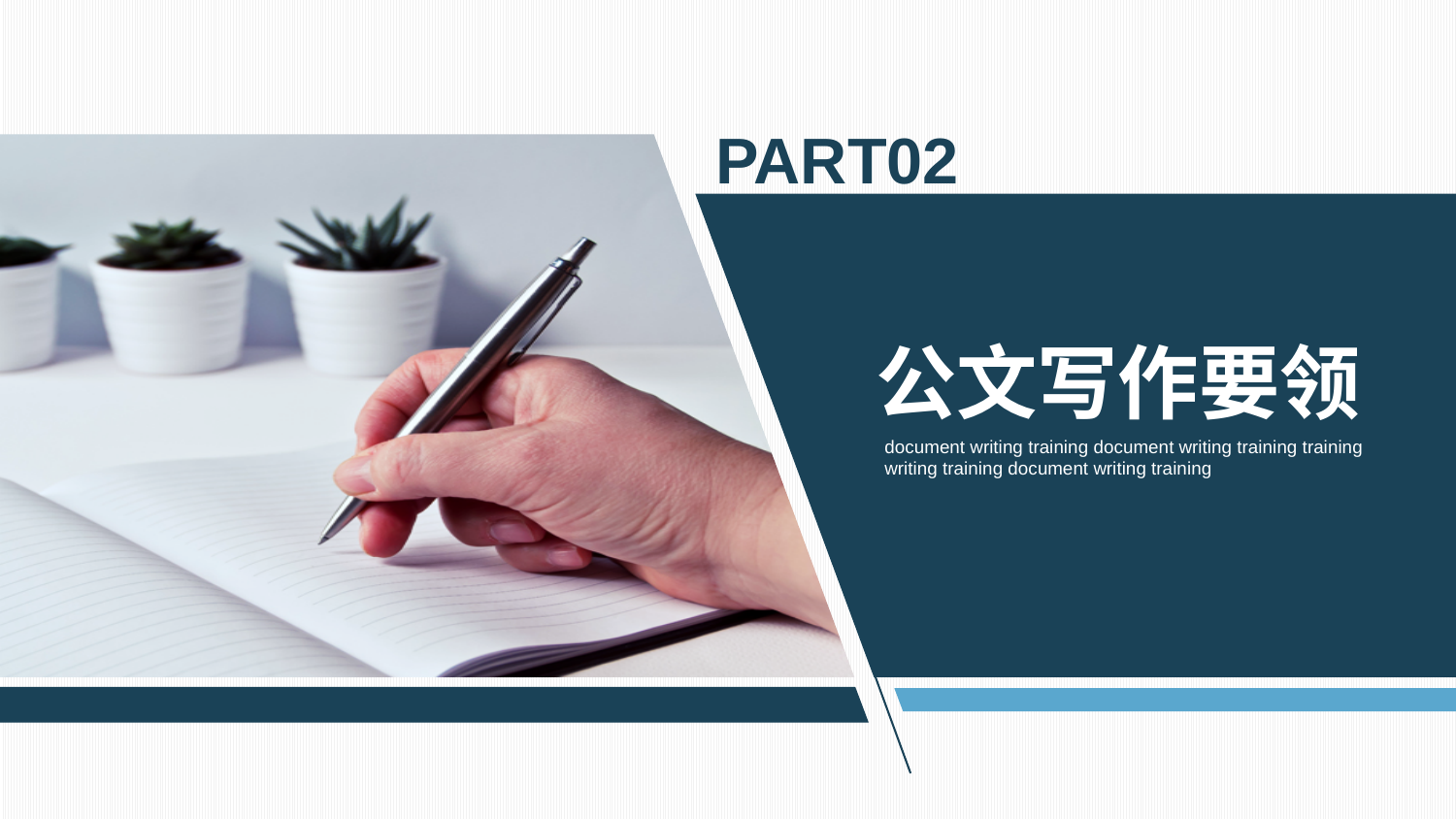

PART02

公文写作要领
document writing training document writing training training writing training document writing training